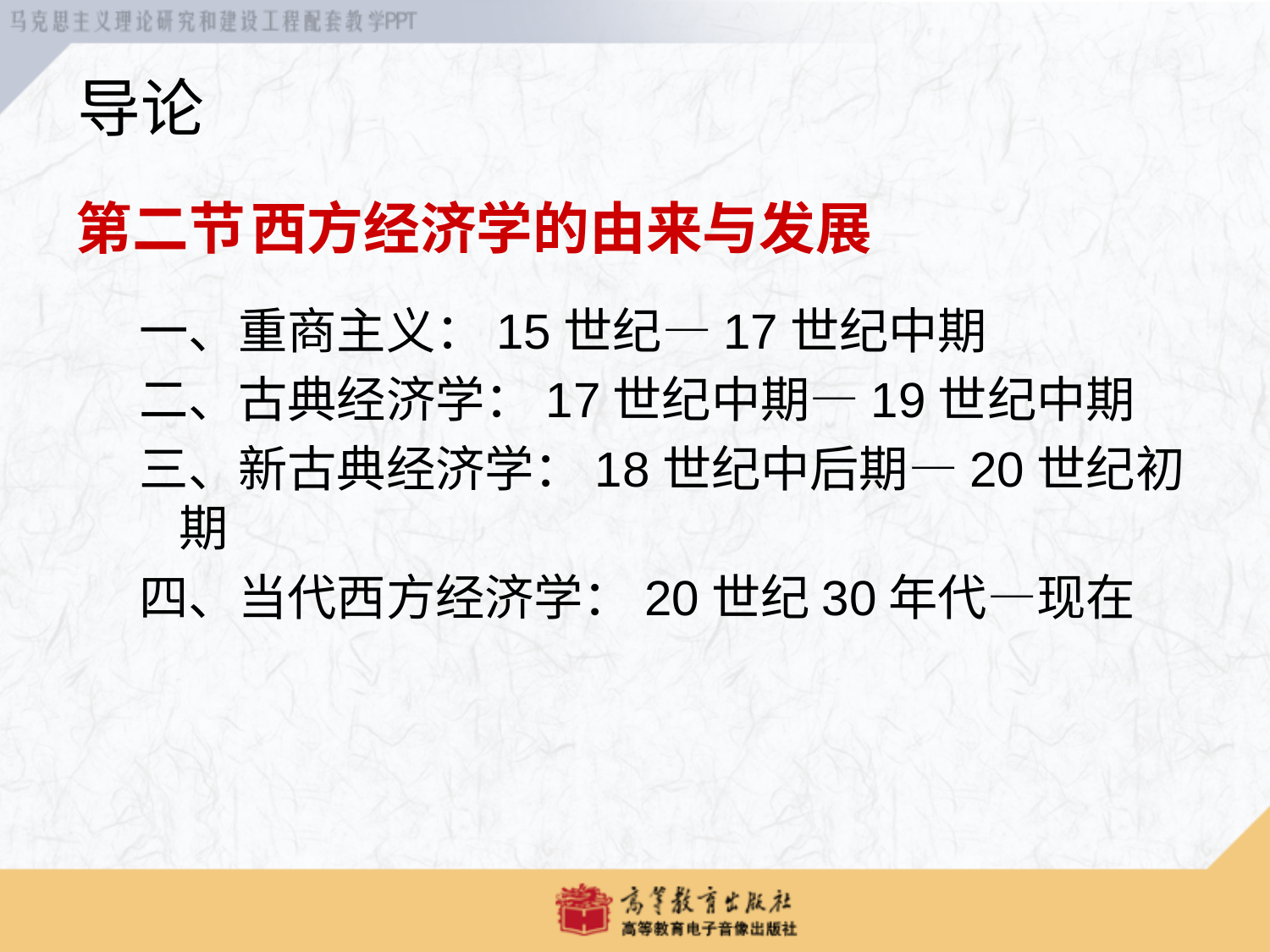

导论
第二节	西方经济学的由来与发展

一、重商主义：15世纪—17世纪中期
二、古典经济学：17世纪中期—19世纪中期
三、新古典经济学：18世纪中后期—20世纪初期
四、当代西方经济学：20世纪30年代—现在